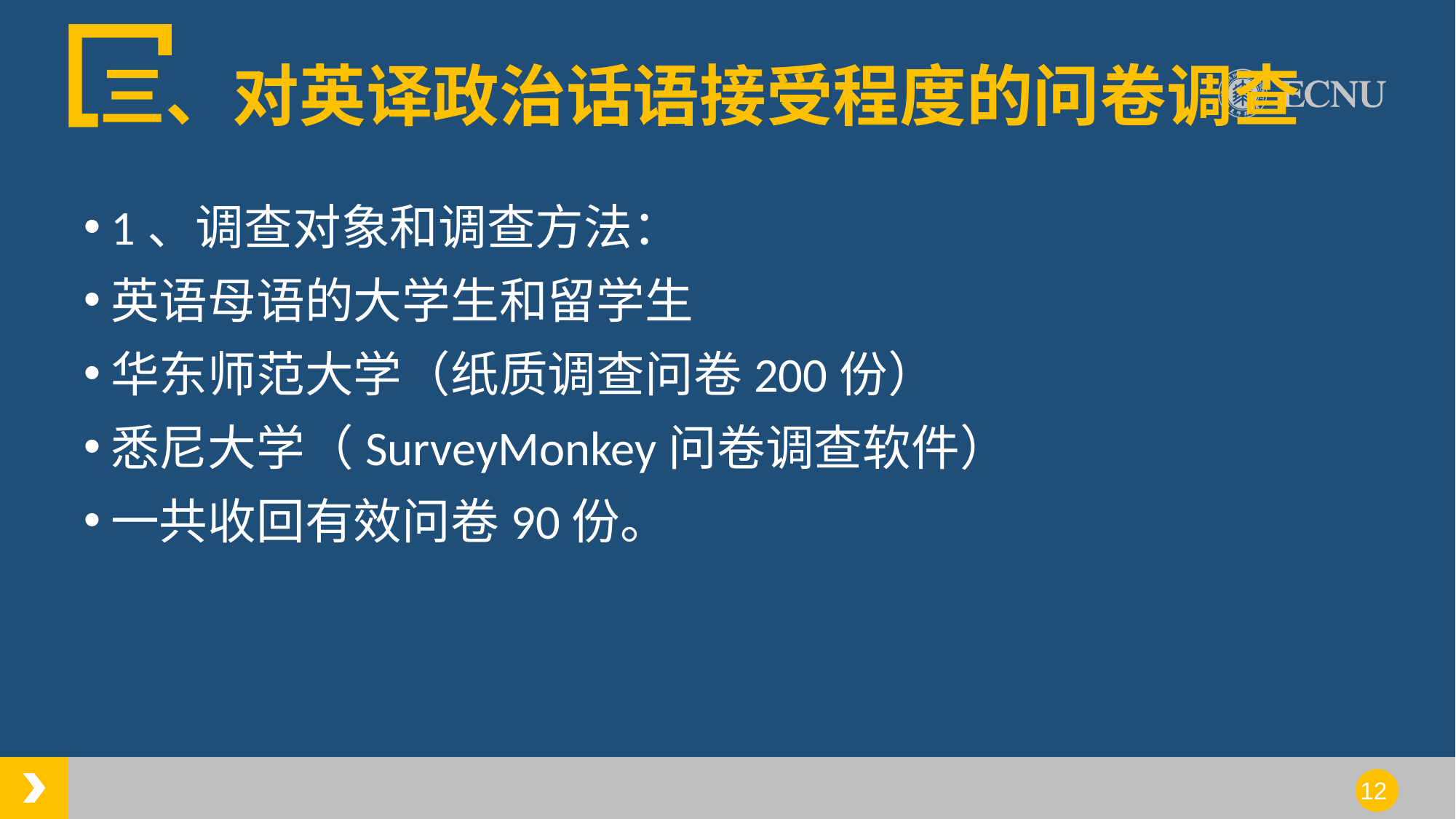

# 三、对英译政治话语接受程度的问卷调查
1、调查对象和调查方法：
英语母语的大学生和留学生
华东师范大学（纸质调查问卷200份）
悉尼大学（SurveyMonkey问卷调查软件）
一共收回有效问卷90份。